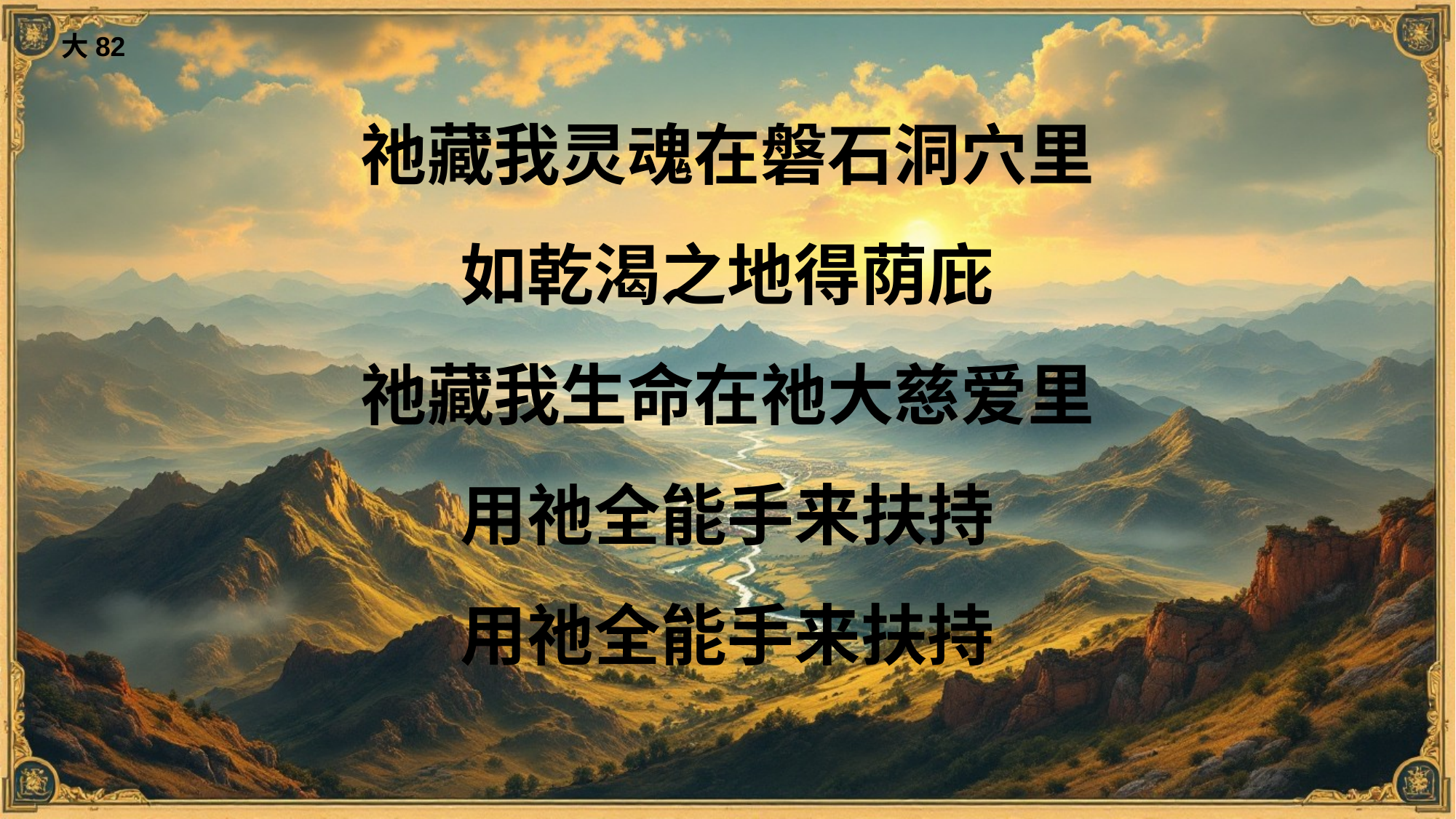

大82
祂藏我灵魂在磐石洞穴里
如乾渴之地得荫庇
祂藏我生命在祂大慈爱里
用祂全能手来扶持
用祂全能手来扶持